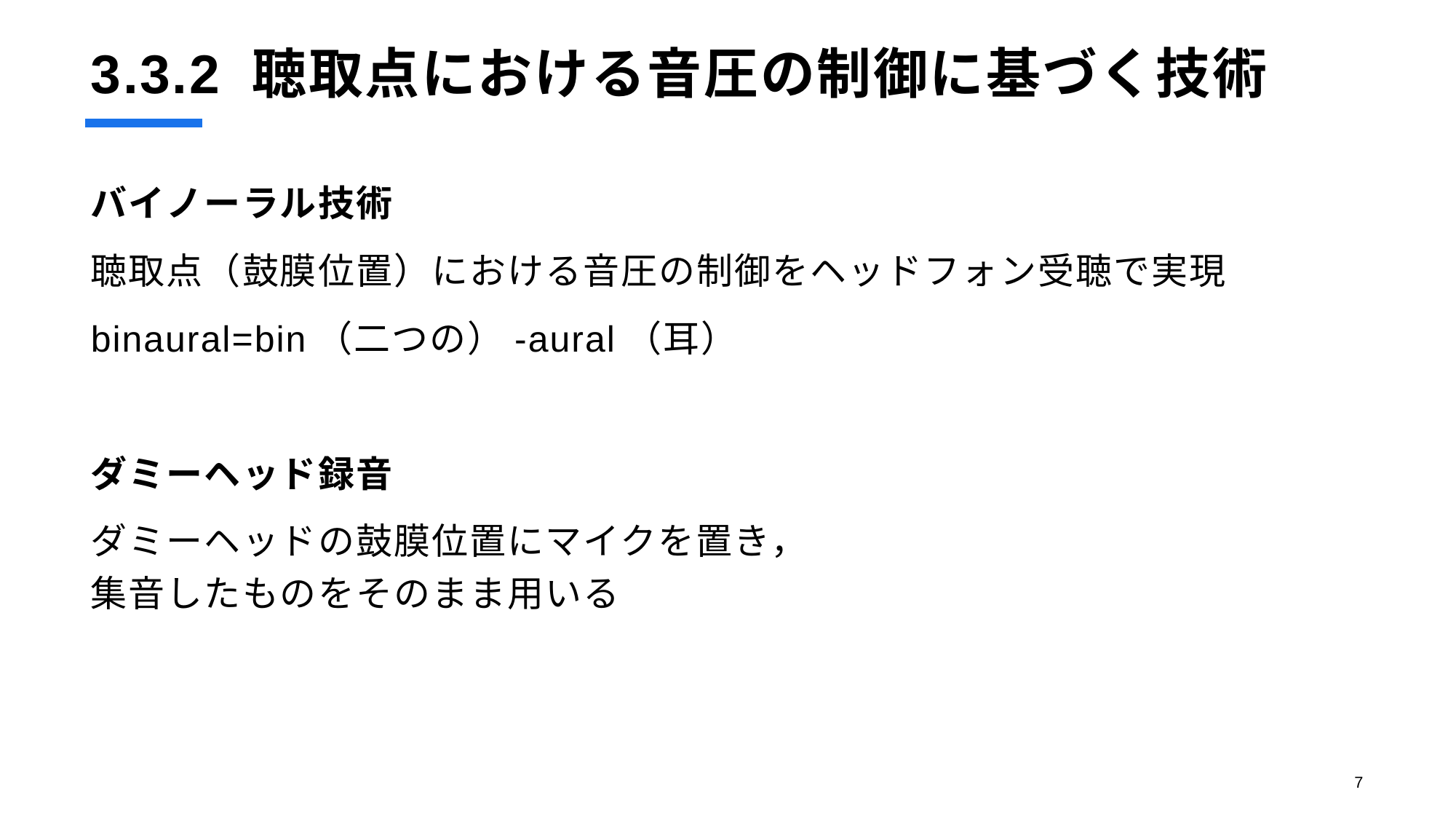

# 3.3.2 聴取点における音圧の制御に基づく技術
バイノーラル技術
聴取点（鼓膜位置）における音圧の制御をヘッドフォン受聴で実現
binaural=bin（二つの）-aural（耳）

ダミーヘッド録音
ダミーヘッドの鼓膜位置にマイクを置き，
集音したものをそのまま用いる

7